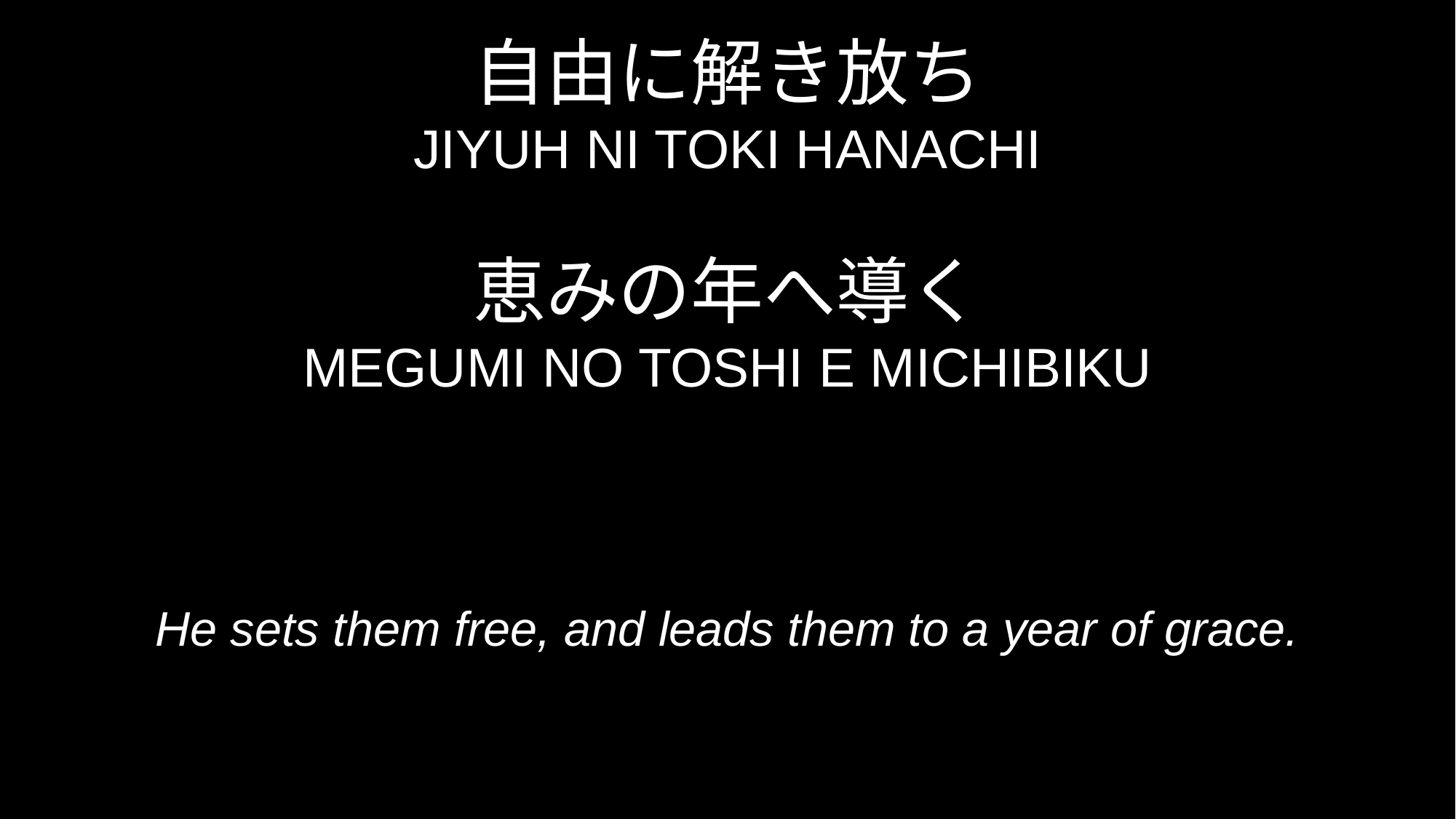

自由に解き放ち
JIYUH NI TOKI HANACHI

恵みの年へ導く
MEGUMI NO TOSHI E MICHIBIKU

He sets them free, and leads them to a year of grace.